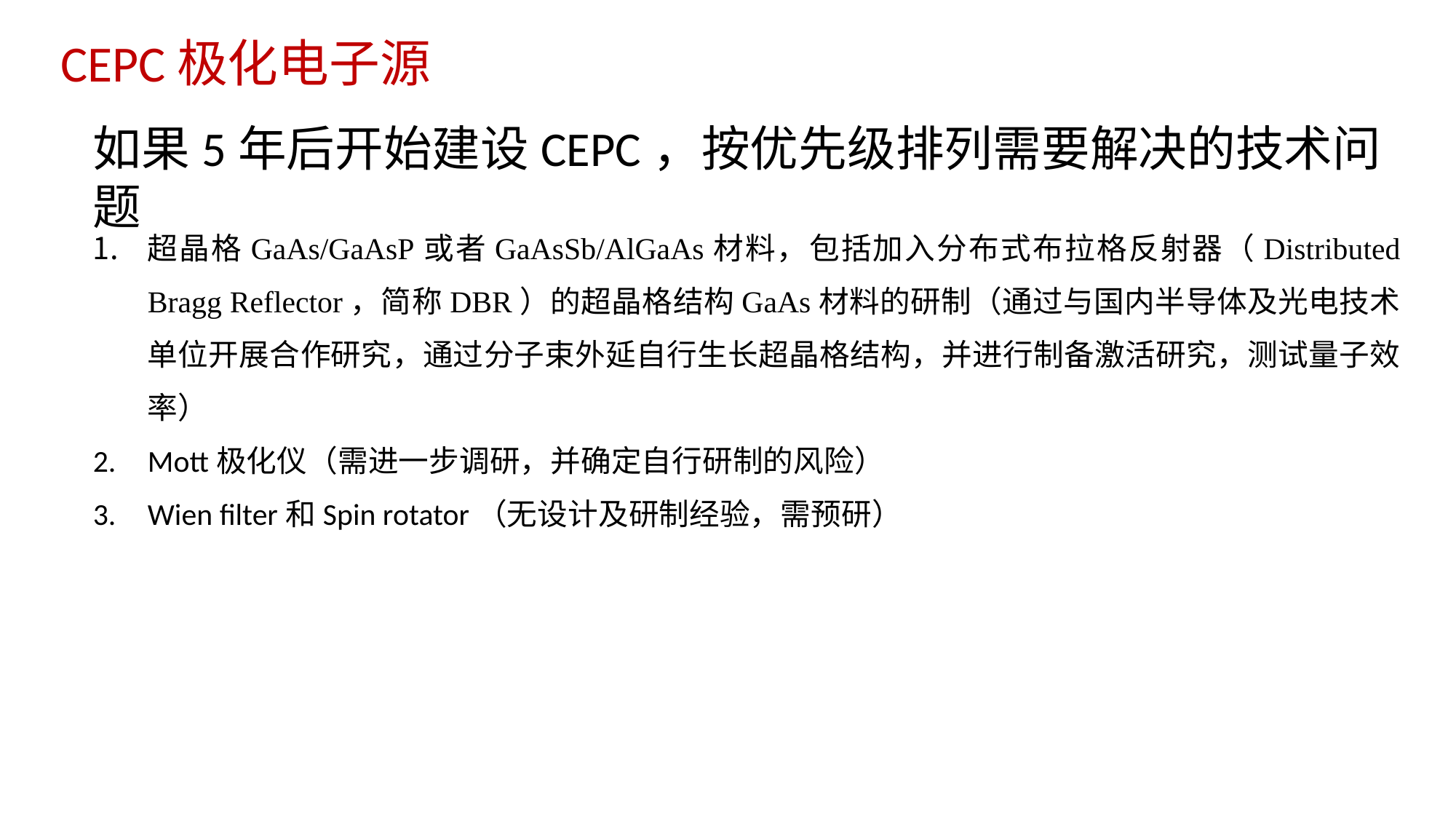

# CEPC极化电子源
如果5年后开始建设CEPC，按优先级排列需要解决的技术问题
超晶格GaAs/GaAsP或者GaAsSb/AlGaAs材料，包括加入分布式布拉格反射器（Distributed Bragg Reflector，简称DBR）的超晶格结构GaAs材料的研制（通过与国内半导体及光电技术单位开展合作研究，通过分子束外延自行生长超晶格结构，并进行制备激活研究，测试量子效率）
Mott极化仪（需进一步调研，并确定自行研制的风险）
Wien filter和Spin rotator（无设计及研制经验，需预研）